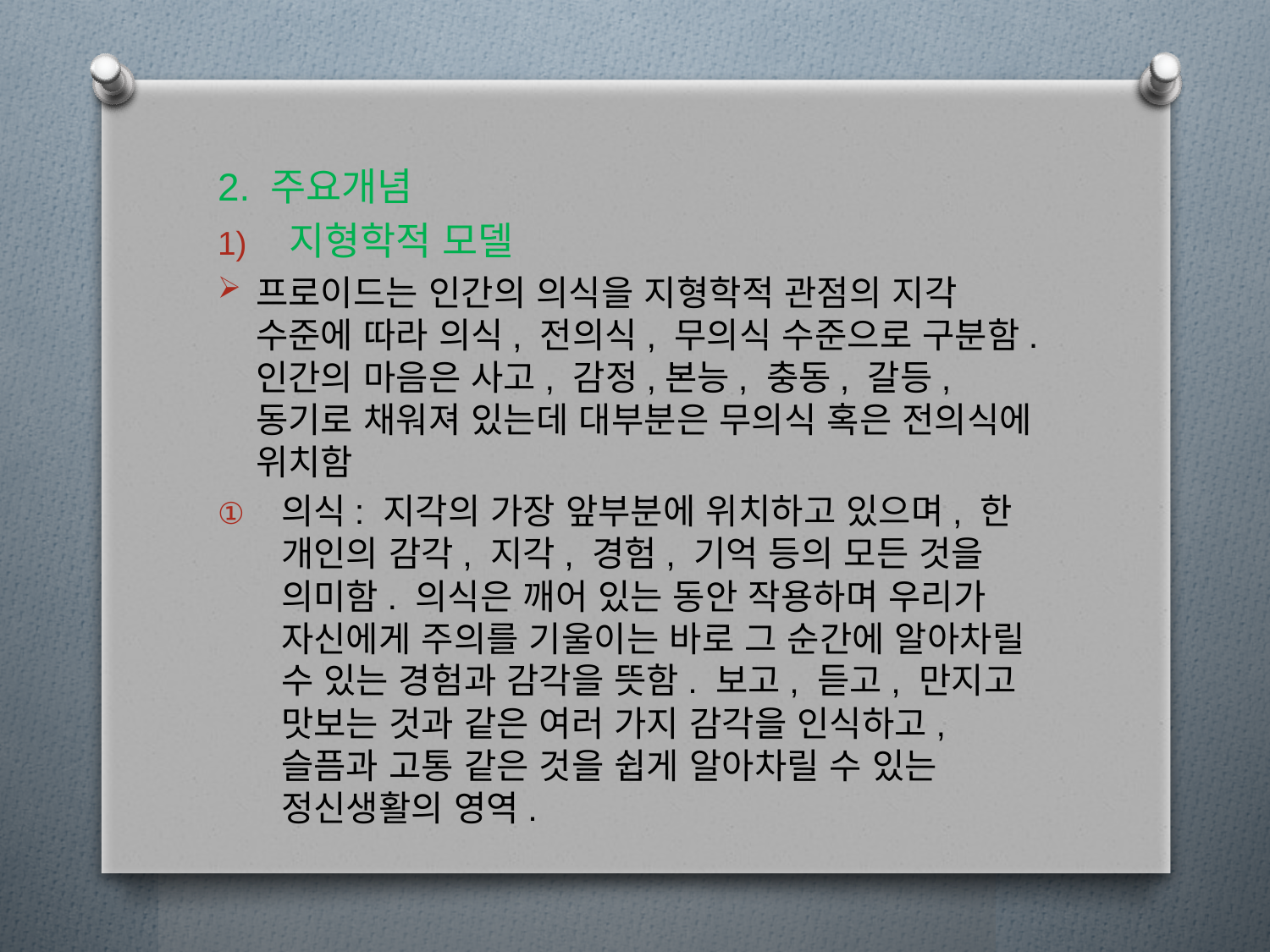

2. 주요개념
지형학적 모델
프로이드는 인간의 의식을 지형학적 관점의 지각 수준에 따라 의식, 전의식, 무의식 수준으로 구분함. 인간의 마음은 사고, 감정,본능, 충동, 갈등, 동기로 채워져 있는데 대부분은 무의식 혹은 전의식에 위치함
의식: 지각의 가장 앞부분에 위치하고 있으며, 한 개인의 감각, 지각, 경험, 기억 등의 모든 것을 의미함. 의식은 깨어 있는 동안 작용하며 우리가 자신에게 주의를 기울이는 바로 그 순간에 알아차릴 수 있는 경험과 감각을 뜻함. 보고, 듣고, 만지고 맛보는 것과 같은 여러 가지 감각을 인식하고, 슬픔과 고통 같은 것을 쉽게 알아차릴 수 있는 정신생활의 영역.